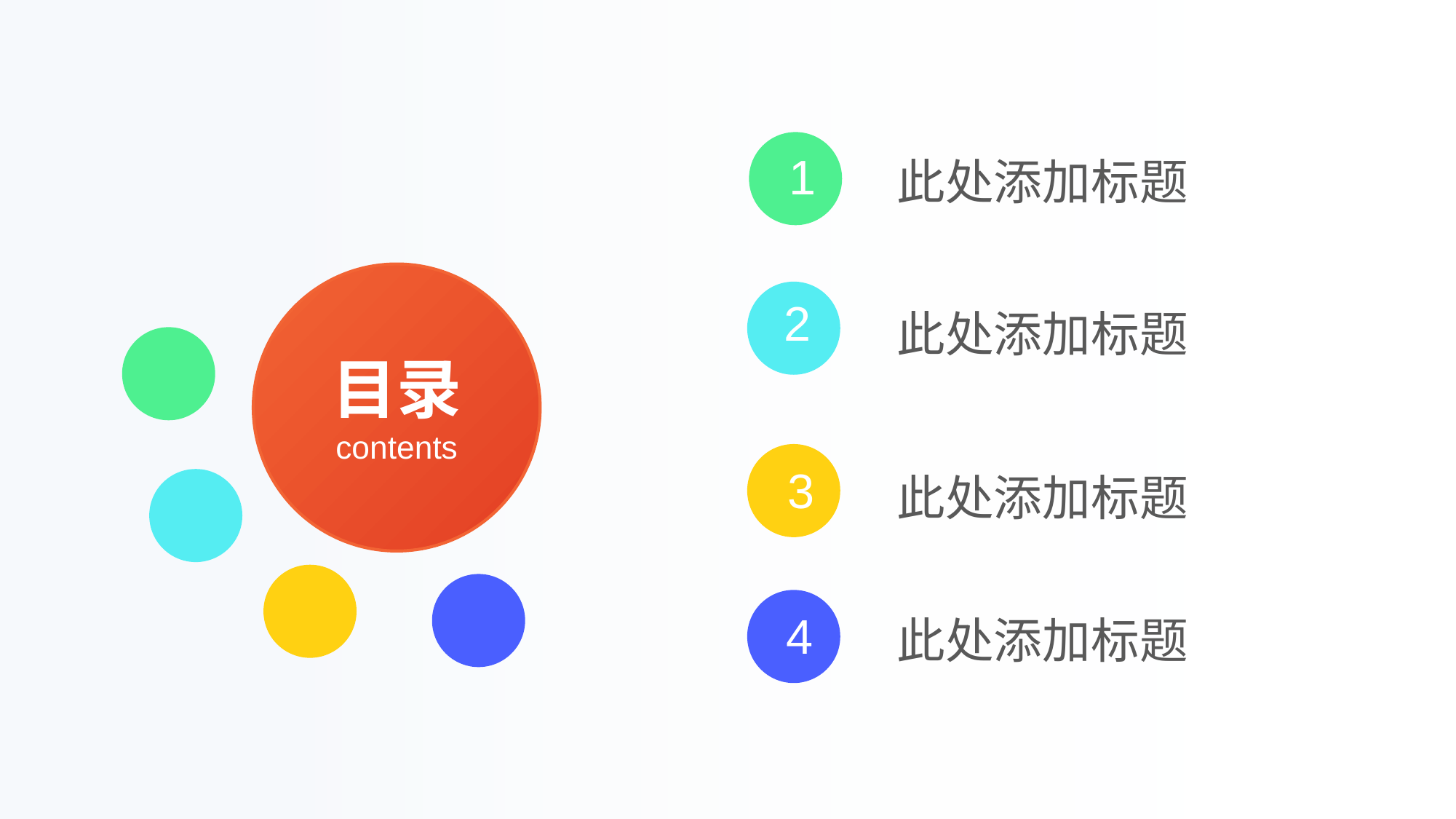

1
此处添加标题

2
此处添加标题

目录
contents

3
此处添加标题

4
此处添加标题